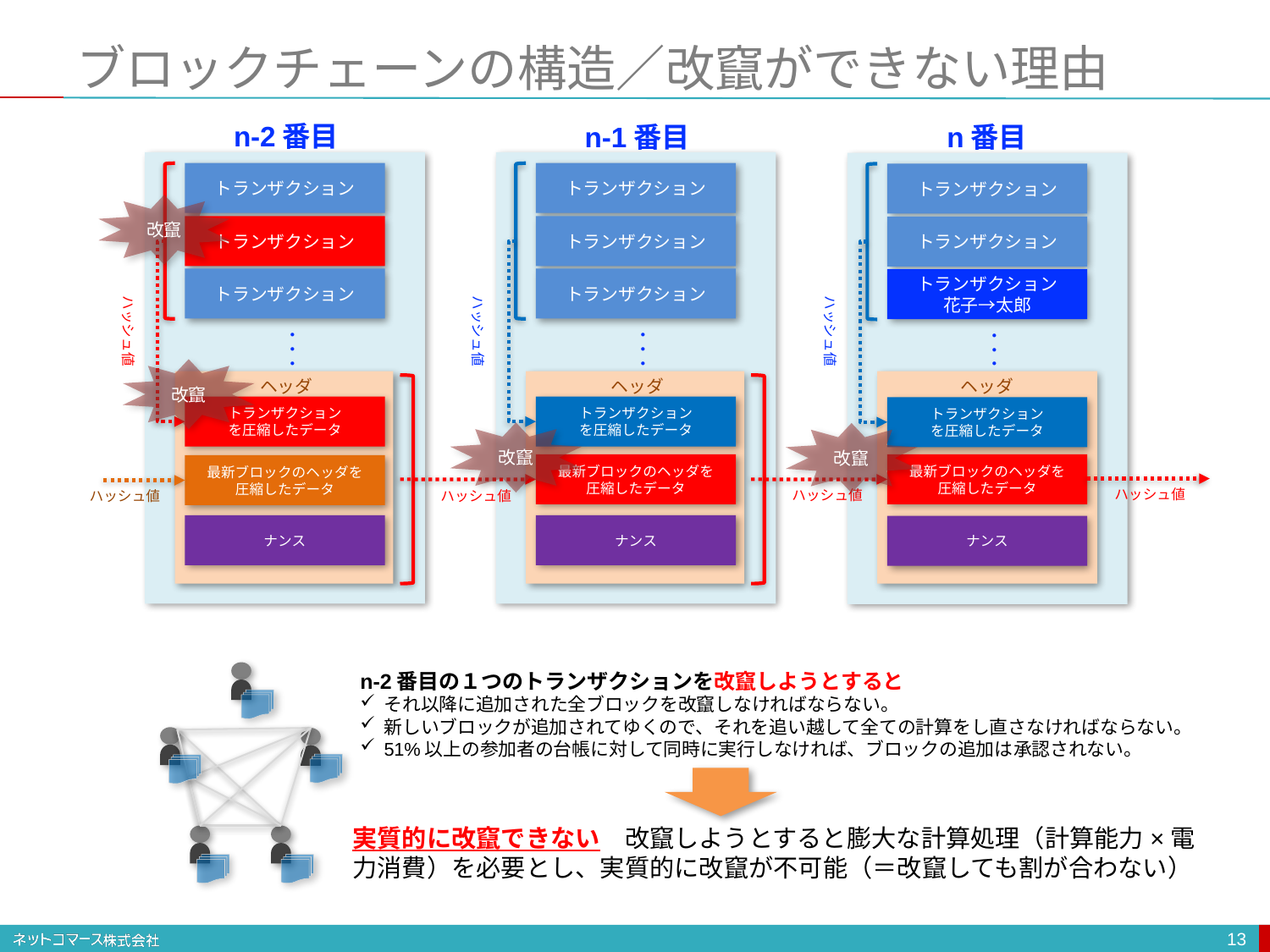

# ブロックチェーンの構造／改竄ができない理由
n-2番目
n-1番目
n番目

トランザクション
トランザクション

トランザクション

改竄
トランザクション
トランザクション
トランザクション
トランザクション
トランザクション
トランザクション
花子→太郎
ハッシュ値
ハッシュ値
ハッシュ値
・・・
・・・
・・・
改竄
ヘッダ
ヘッダ
ヘッダ

トランザクション
を圧縮したデータ
トランザクション
を圧縮したデータ
トランザクション
を圧縮したデータ
改竄
改竄
最新ブロックのヘッダを
圧縮したデータ
最新ブロックのヘッダを
圧縮したデータ
最新ブロックのヘッダを
圧縮したデータ
ハッシュ値
ハッシュ値
ハッシュ値
ハッシュ値
ナンス
ナンス
ナンス
n-2番目の１つのトランザクションを改竄しようとすると
それ以降に追加された全ブロックを改竄しなければならない。
新しいブロックが追加されてゆくので、それを追い越して全ての計算をし直さなければならない。
51%以上の参加者の台帳に対して同時に実行しなければ、ブロックの追加は承認されない。

実質的に改竄できない　改竄しようとすると膨大な計算処理（計算能力×電力消費）を必要とし、実質的に改竄が不可能（＝改竄しても割が合わない）
13